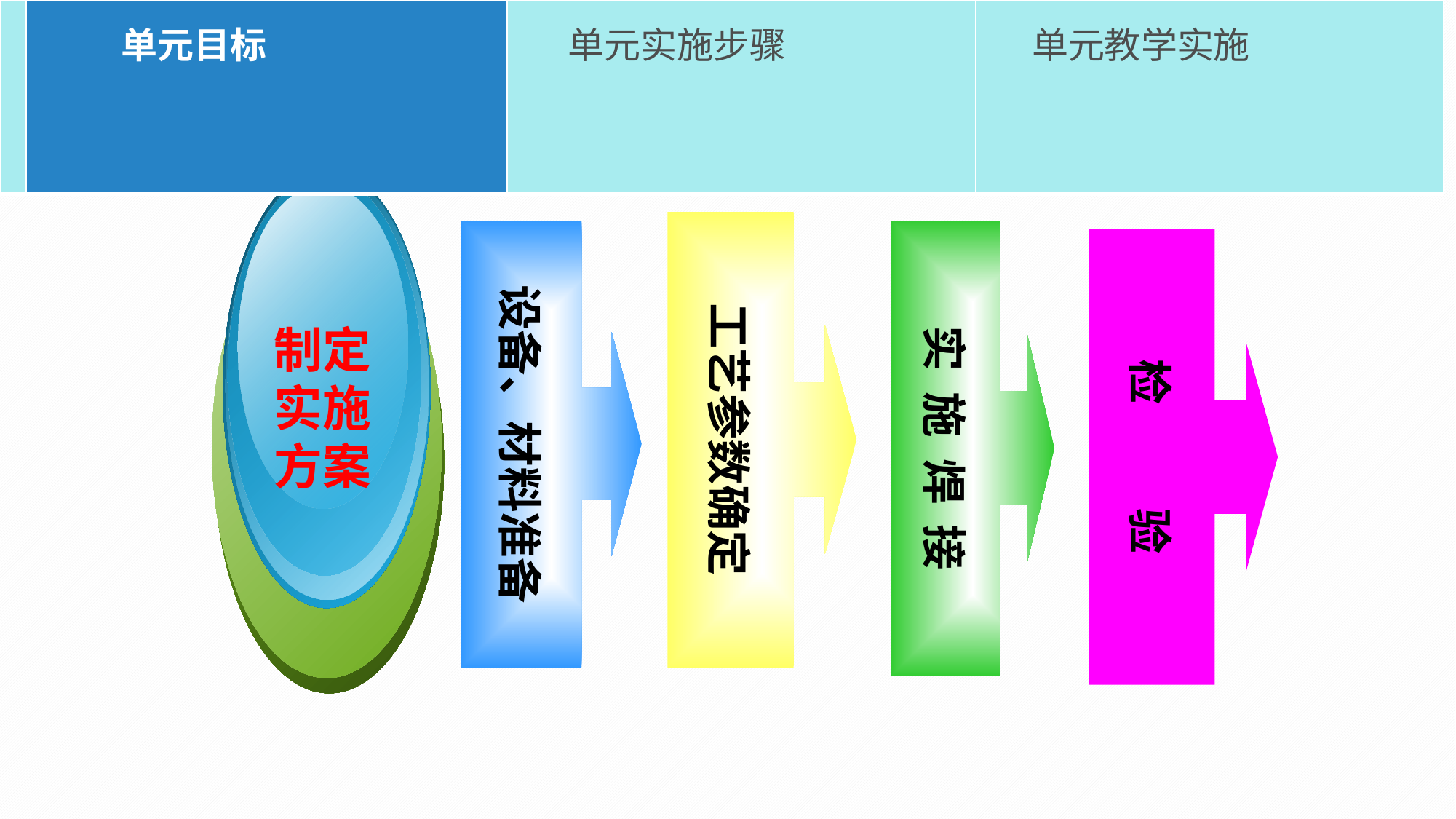

|  | 单元目标 | 单元实施步骤 | 单元教学实施 |
| --- | --- | --- | --- |

制定
实施
方案
工艺参数确定
设备、材料准备
实  施  焊  接
检          验